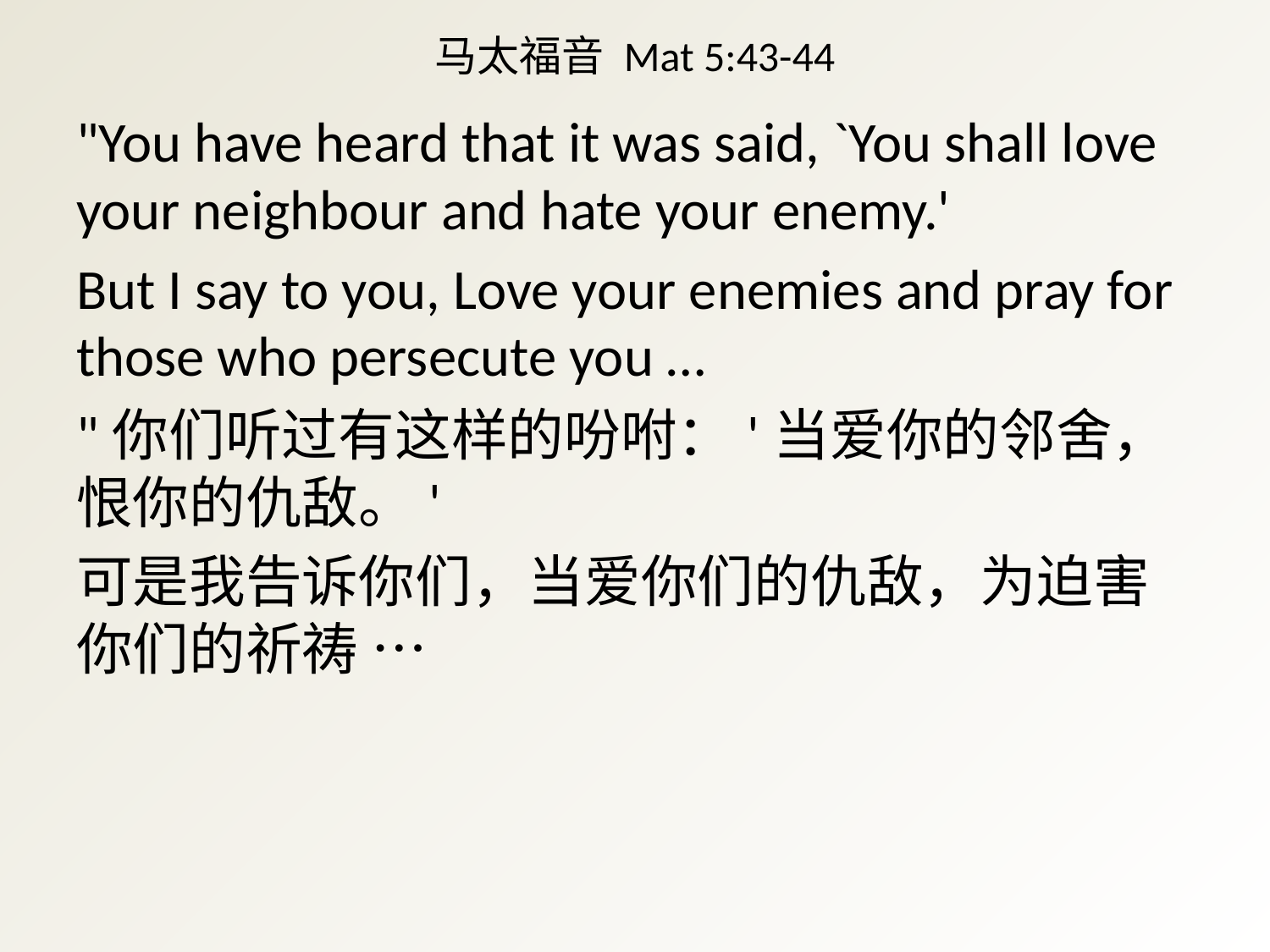

# 马太福音 Mat 5:43-44
"You have heard that it was said, `You shall love your neighbour and hate your enemy.'
But I say to you, Love your enemies and pray for those who persecute you …
"你们听过有这样的吩咐：'当爱你的邻舍，恨你的仇敌。'
可是我告诉你们，当爱你们的仇敌，为迫害你们的祈祷 …